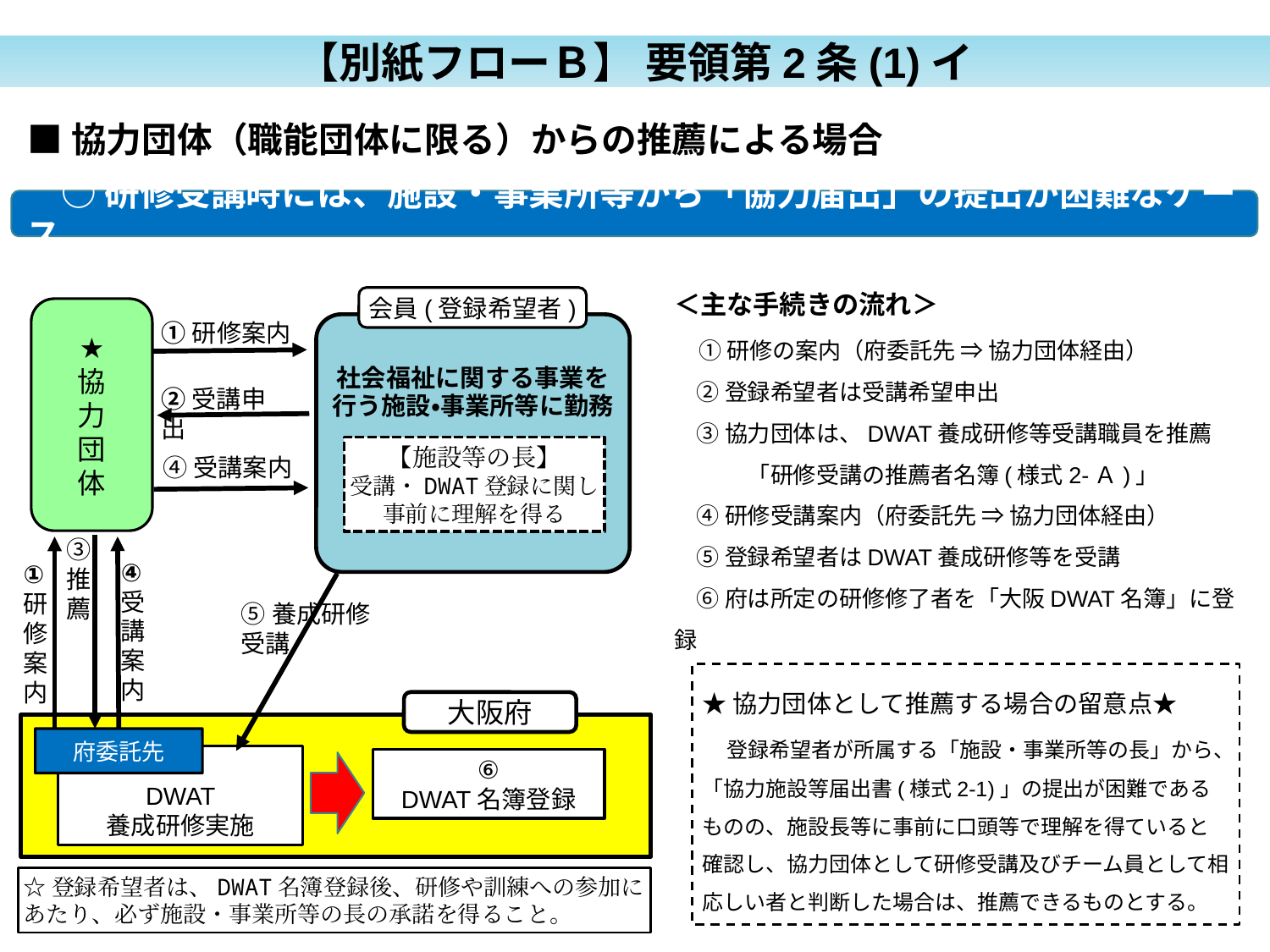

【別紙フローＢ】 要領第2条(1)イ
■協力団体（職能団体に限る）からの推薦による場合
　○ 研修受講時には、施設・事業所等から「協力届出」の提出が困難なケース
＜主な手続きの流れ＞
　① 研修の案内（府委託先 ⇒ 協力団体経由）
　② 登録希望者は受講希望申出
　③ 協力団体は、DWAT養成研修等受講職員を推薦
　　　 「研修受講の推薦者名簿(様式2-Ａ)」
　④ 研修受講案内（府委託先 ⇒ 協力団体経由）
　⑤ 登録希望者はDWAT養成研修等を受講
　⑥ 府は所定の研修修了者を「大阪DWAT名簿」に登録
会員(登録希望者)
★
協
力
団
体
①研修案内
社会福祉に関する事業を
行う施設・事業所等に勤務

②受講申出
【施設等の長】
受講・DWAT登録に関し事前に理解を得る
④受講案内
③推薦
④
受講案内
①
研
修
案
内
⑤養成研修受講
★協力団体として推薦する場合の留意点★
　登録希望者が所属する「施設・事業所等の長」から、「協力施設等届出書(様式2-1)」の提出が困難であるものの、施設長等に事前に口頭等で理解を得ていると確認し、協力団体として研修受講及びチーム員として相応しい者と判断した場合は、推薦できるものとする。
大阪府

府委託先

DWAT
養成研修実施
⑥
DWAT名簿登録

☆登録希望者は、DWAT名簿登録後、研修や訓練への参加にあたり、必ず施設・事業所等の長の承諾を得ること。